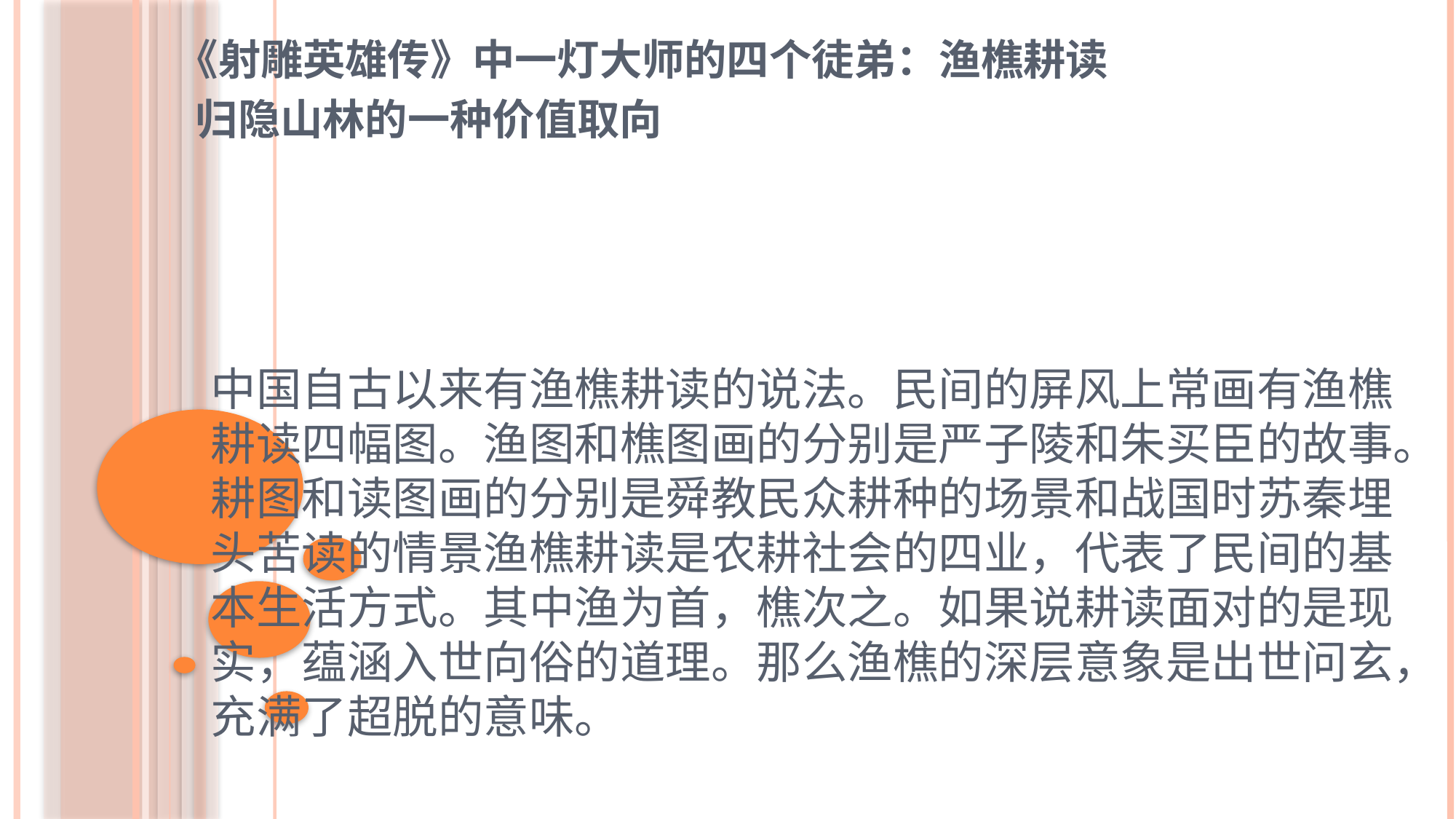

《射雕英雄传》中一灯大师的四个徒弟：渔樵耕读
 归隐山林的一种价值取向
# 中国自古以来有渔樵耕读的说法。民间的屏风上常画有渔樵耕读四幅图。渔图和樵图画的分别是严子陵和朱买臣的故事。耕图和读图画的分别是舜教民众耕种的场景和战国时苏秦埋头苦读的情景渔樵耕读是农耕社会的四业，代表了民间的基本生活方式。其中渔为首，樵次之。如果说耕读面对的是现实，蕴涵入世向俗的道理。那么渔樵的深层意象是出世问玄，充满了超脱的意味。